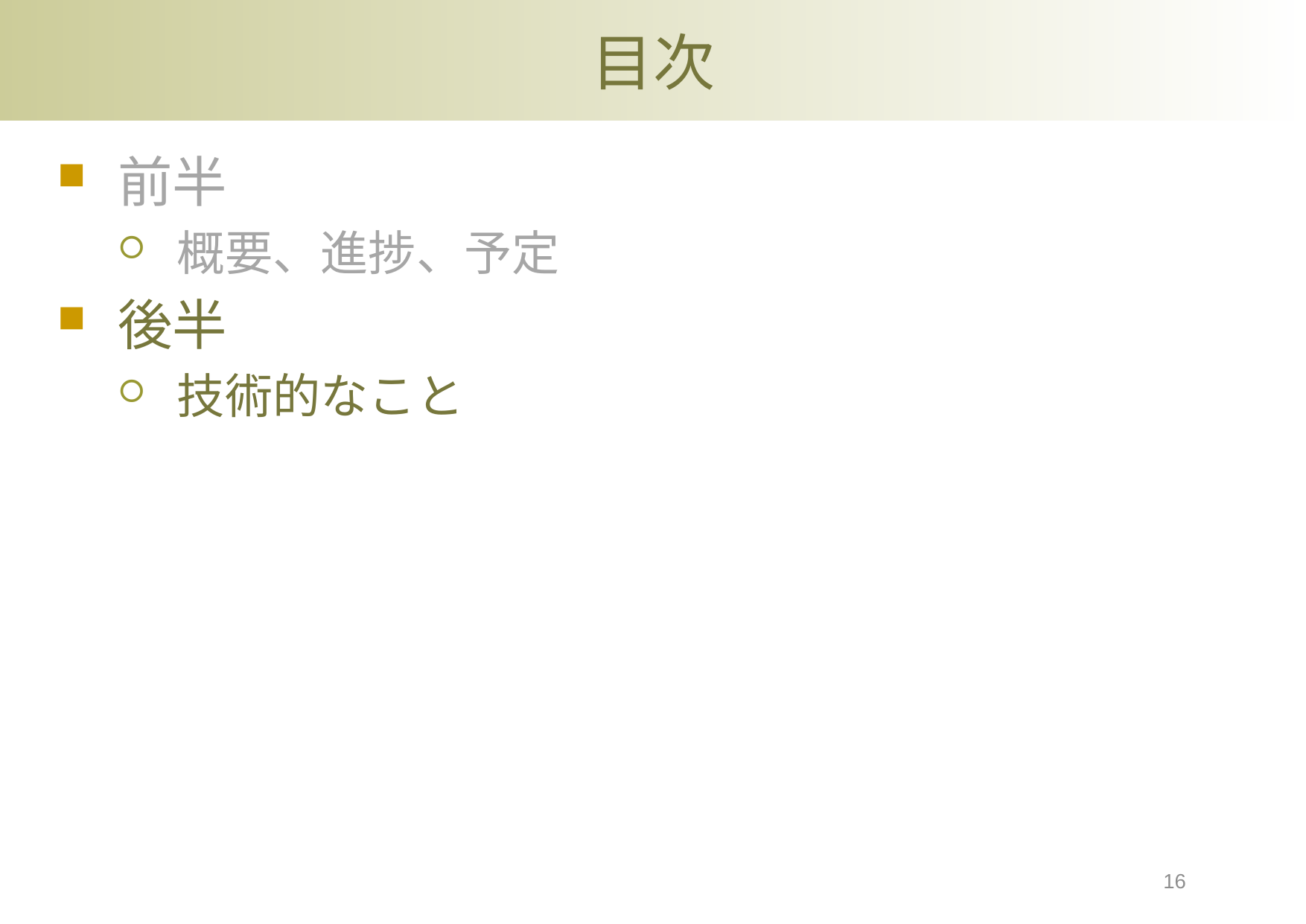

# 目次
前半
概要、進捗、予定
後半
技術的なこと

16